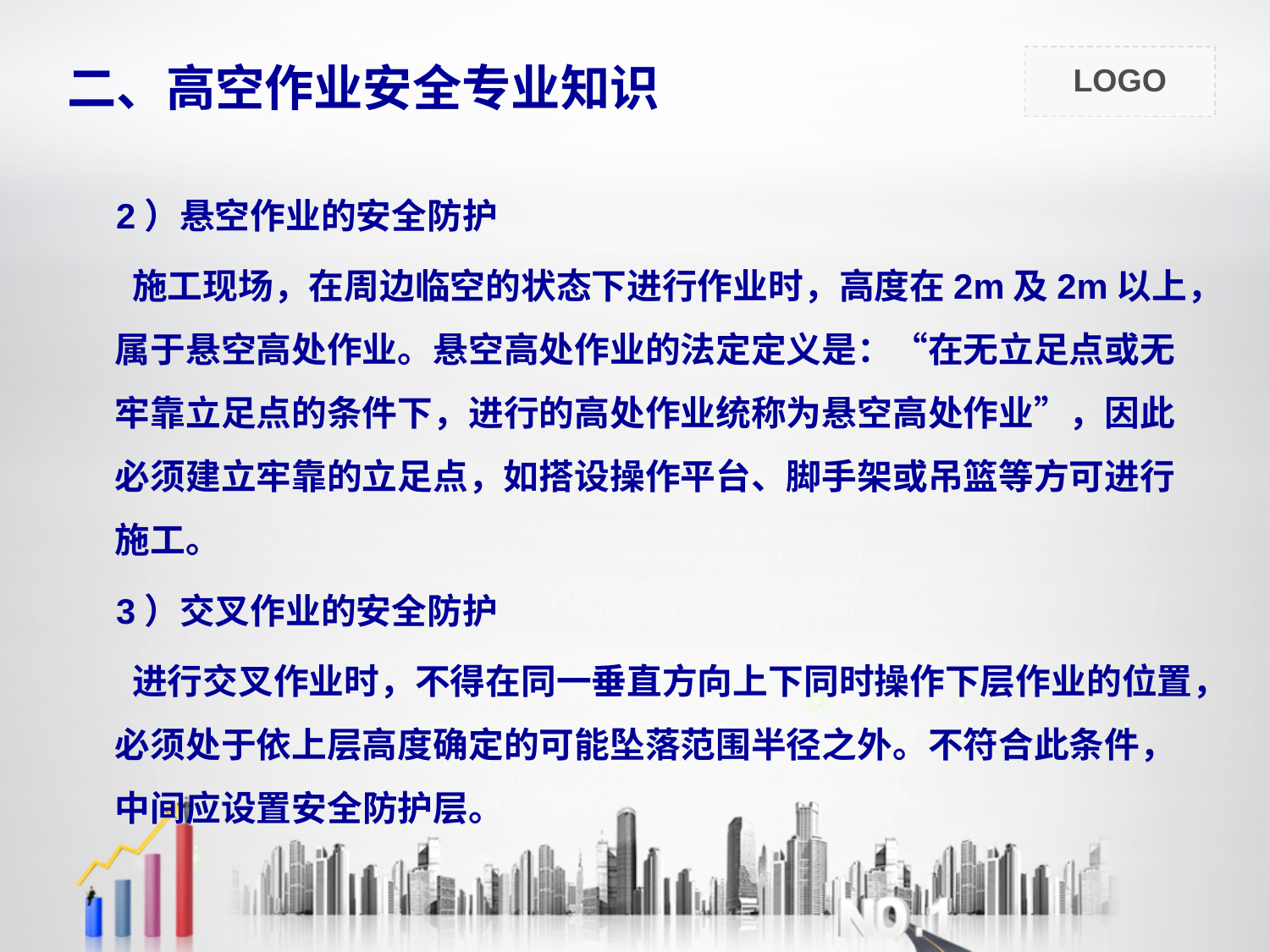

# 二、高空作业安全专业知识
     2）悬空作业的安全防护
       施工现场，在周边临空的状态下进行作业时，高度在2m及2m以上，属于悬空高处作业。悬空高处作业的法定定义是：“在无立足点或无牢靠立足点的条件下，进行的高处作业统称为悬空高处作业”，因此必须建立牢靠的立足点，如搭设操作平台、脚手架或吊篮等方可进行施工。
     3）交叉作业的安全防护
       进行交叉作业时，不得在同一垂直方向上下同时操作下层作业的位置，必须处于依上层高度确定的可能坠落范围半径之外。不符合此条件，中间应设置安全防护层。
16